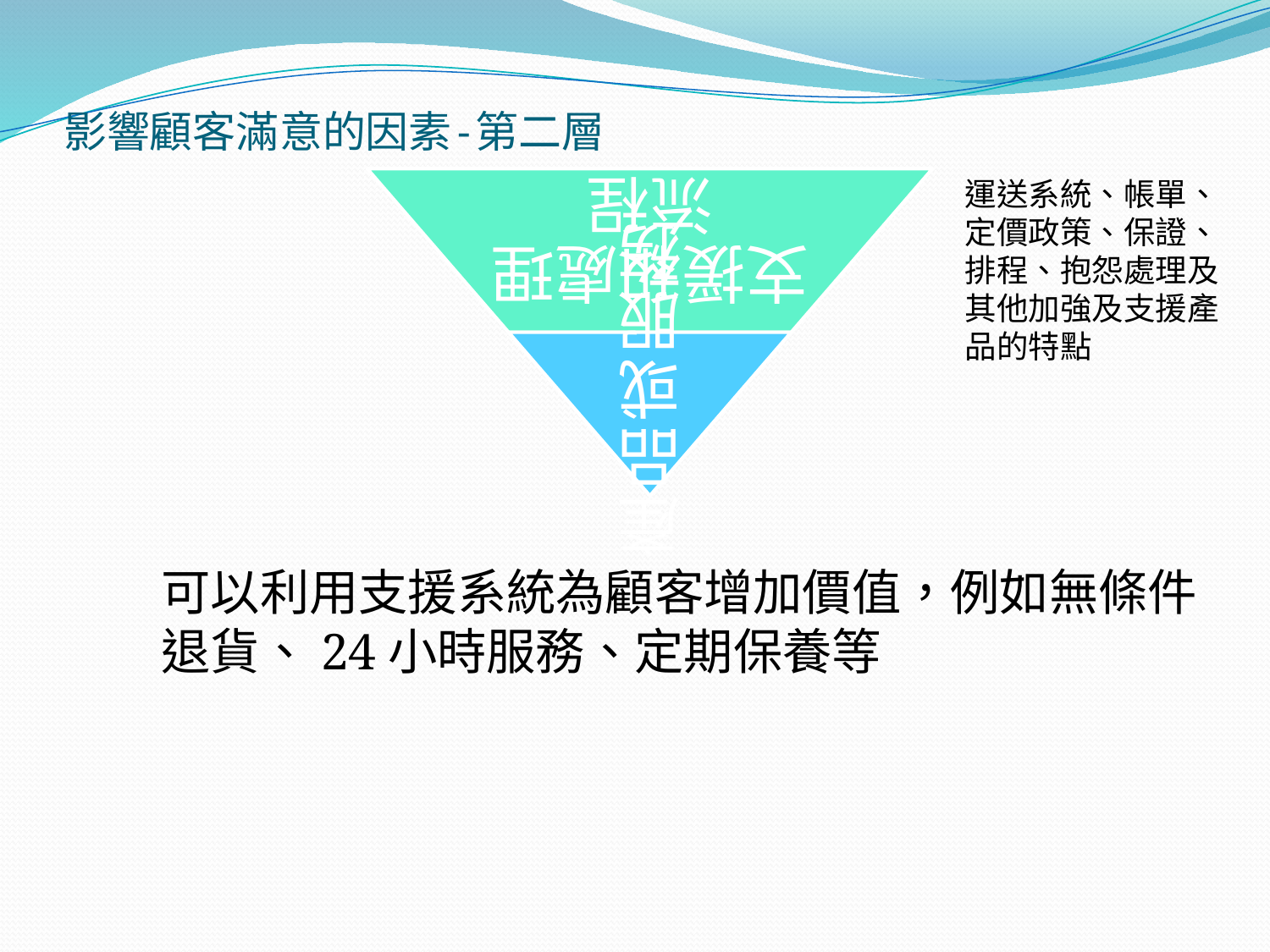

# 影響顧客滿意的因素-第二層
支援和處理流程
產品或服務
運送系統、帳單、定價政策、保證、排程、抱怨處理及其他加強及支援產品的特點
可以利用支援系統為顧客增加價值，例如無條件退貨、24小時服務、定期保養等